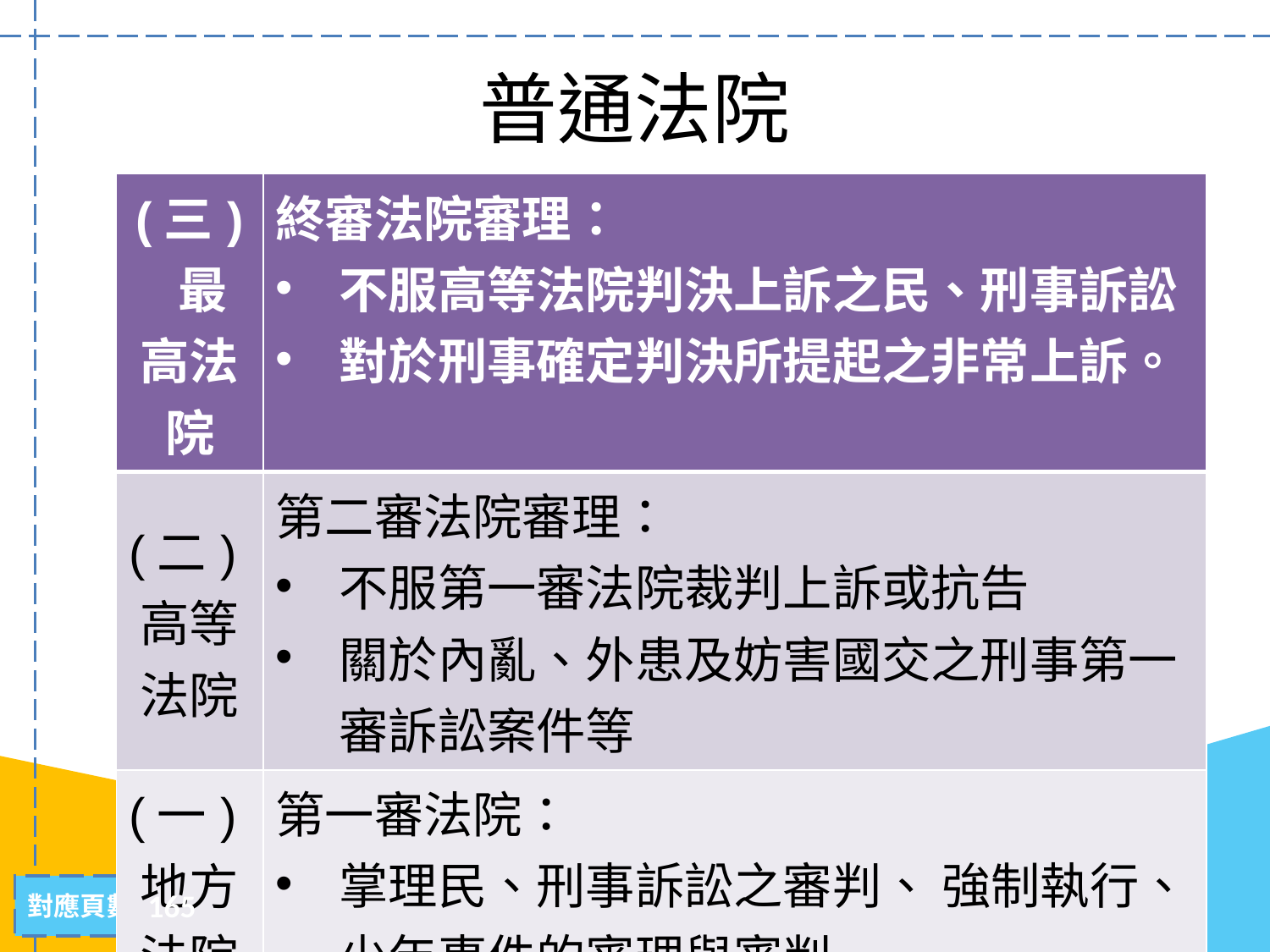

# 普通法院
| (三) 最高法院 | 終審法院審理： 不服高等法院判決上訴之民、刑事訴訟 對於刑事確定判決所提起之非常上訴。 |
| --- | --- |
| (二) 高等法院 | 第二審法院審理： 不服第一審法院裁判上訴或抗告 關於內亂、外患及妨害國交之刑事第一審訴訟案件等 |
| (一) 地方法院 | 第一審法院： 掌理民、刑事訴訟之審判、 強制執行、少年事件的審理與審判 |
165